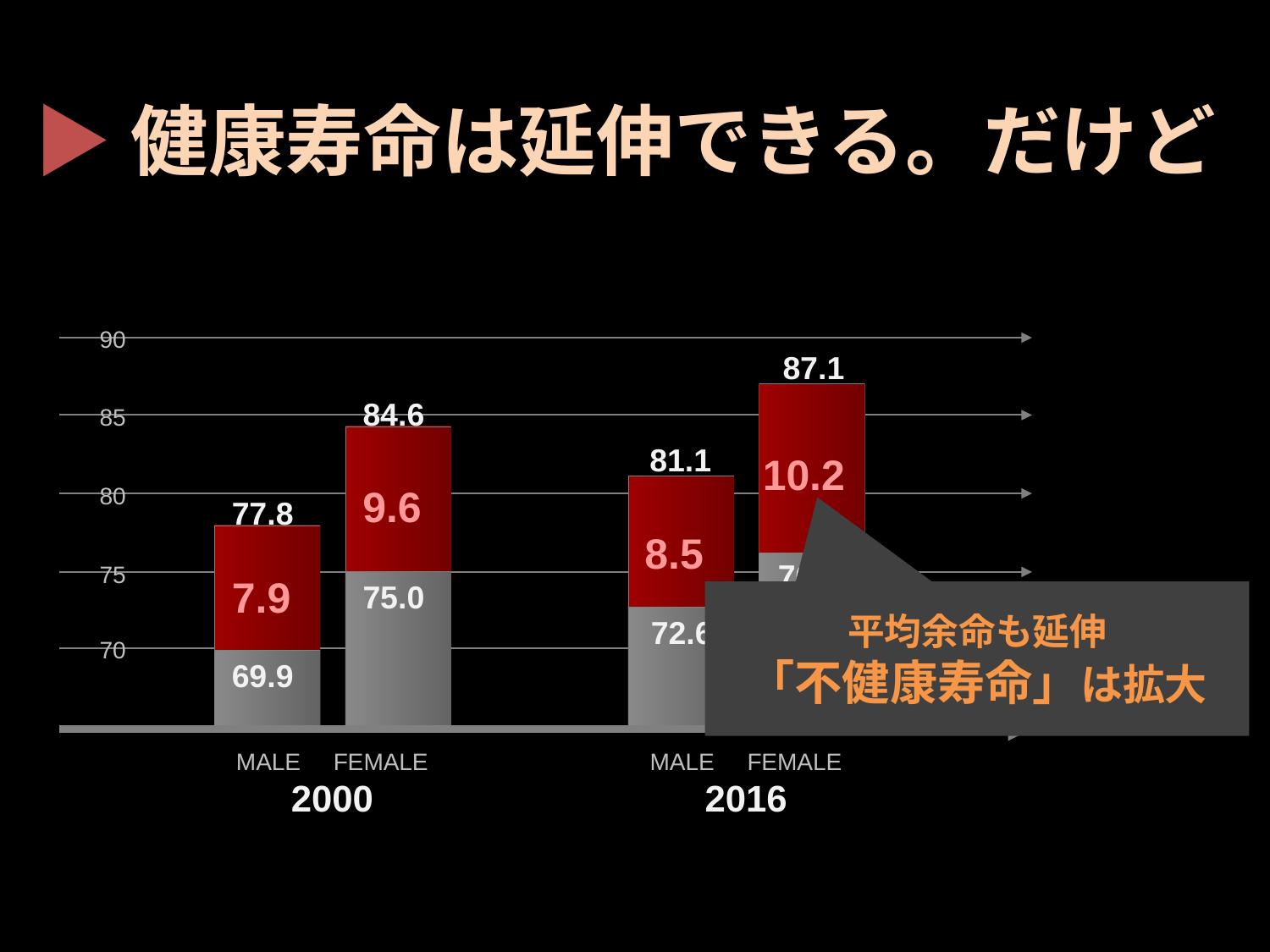

▶健康寿命は延伸できる。だけど
90
87.1

84.6
85

81.1
10.2
9.6
80

77.8
8.5

76.9

75
7.9
75.0

平均余命も延伸
「不健康寿命」は拡大
72.6

70
69.9

MALE     FEMALE
2000
MALE     FEMALE
2016